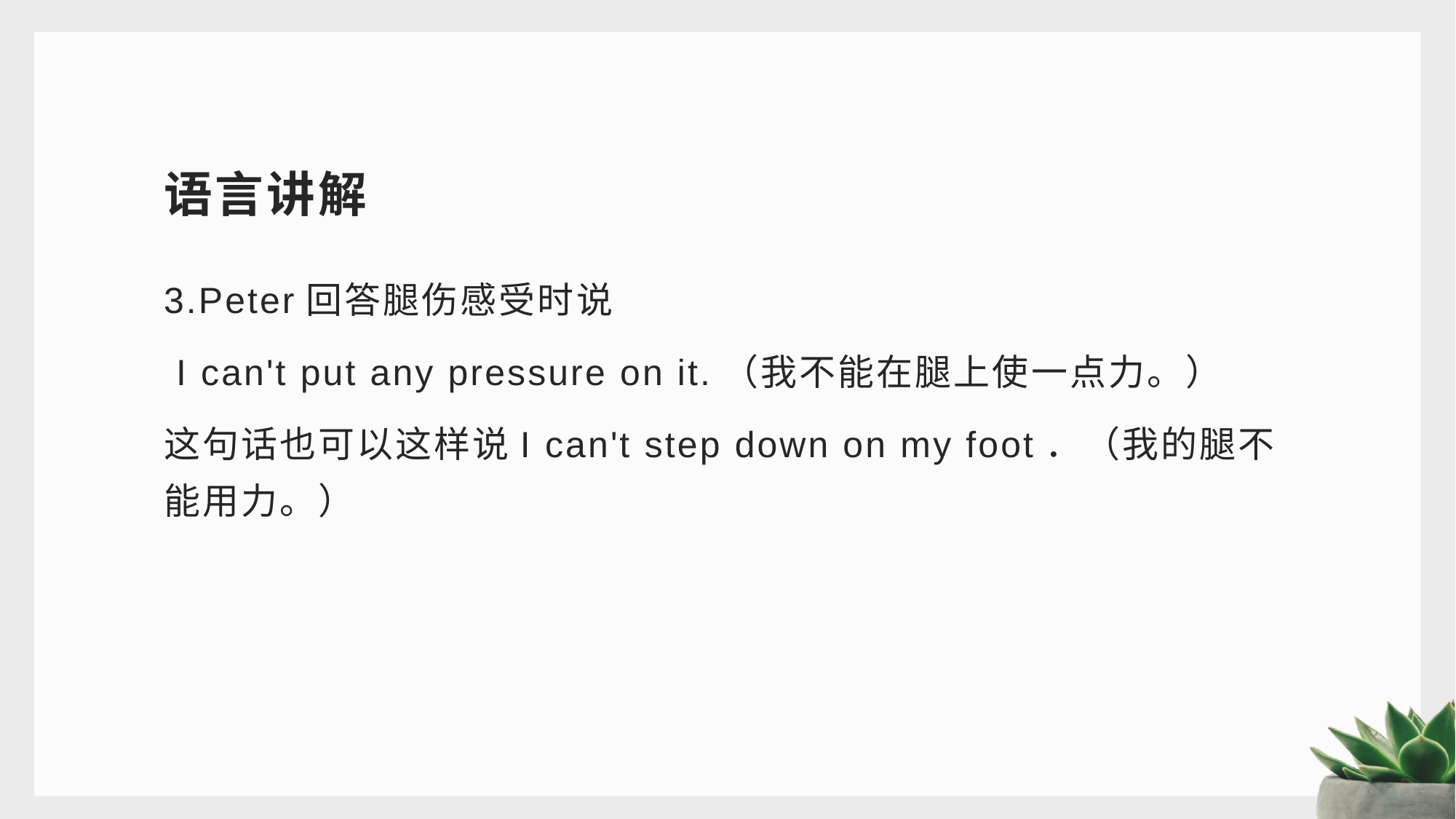

# 语言讲解
3.Peter回答腿伤感受时说
 I can't put any pressure on it.（我不能在腿上使一点力。）
这句话也可以这样说I can't step down on my foot．（我的腿不能用力。）